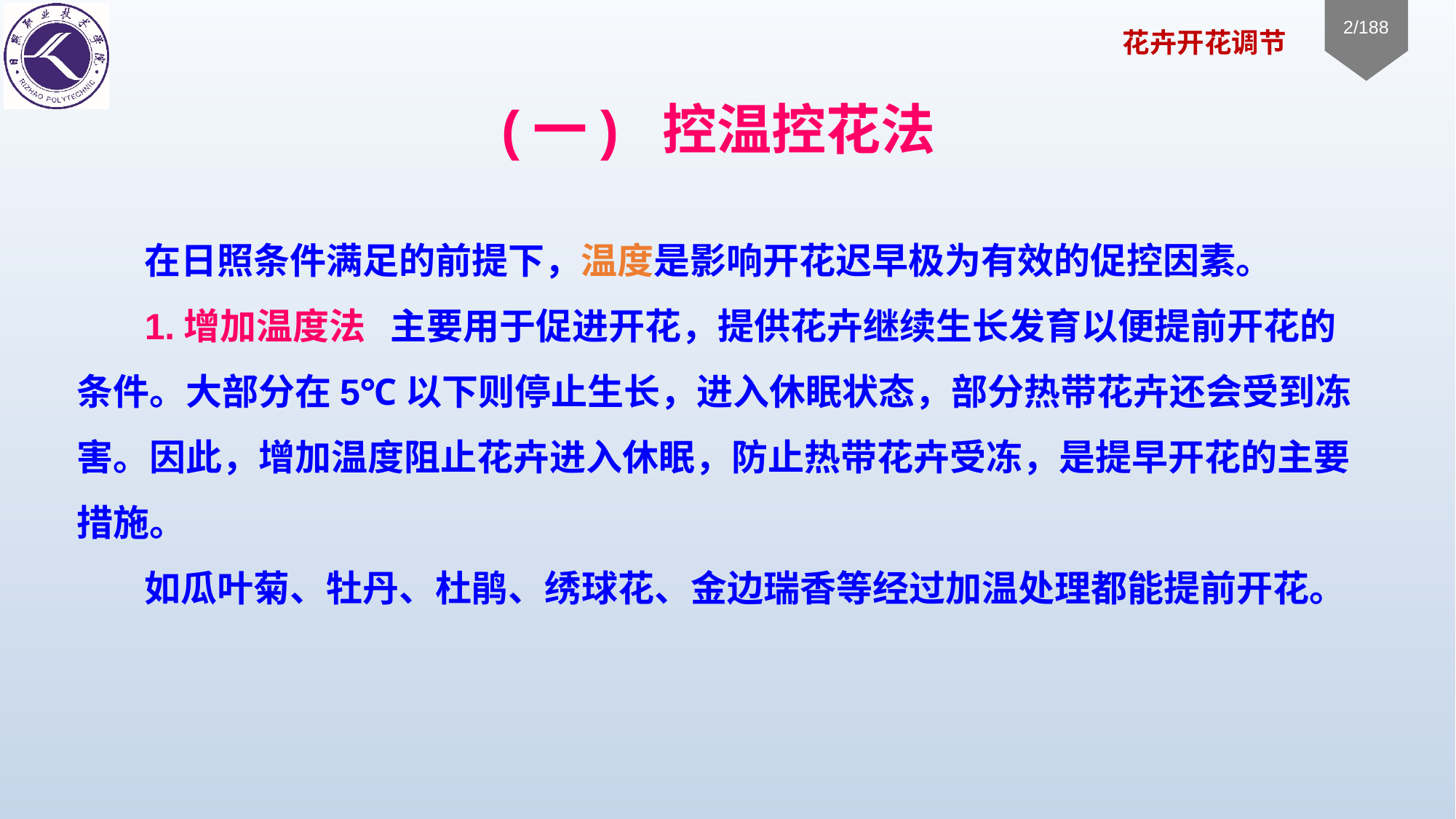

# (一)  控温控花法
在日照条件满足的前提下，温度是影响开花迟早极为有效的促控因素。
1.增加温度法   主要用于促进开花，提供花卉继续生长发育以便提前开花的条件。大部分在5℃以下则停止生长，进入休眠状态，部分热带花卉还会受到冻害。因此，增加温度阻止花卉进入休眠，防止热带花卉受冻，是提早开花的主要措施。
如瓜叶菊、牡丹、杜鹃、绣球花、金边瑞香等经过加温处理都能提前开花。